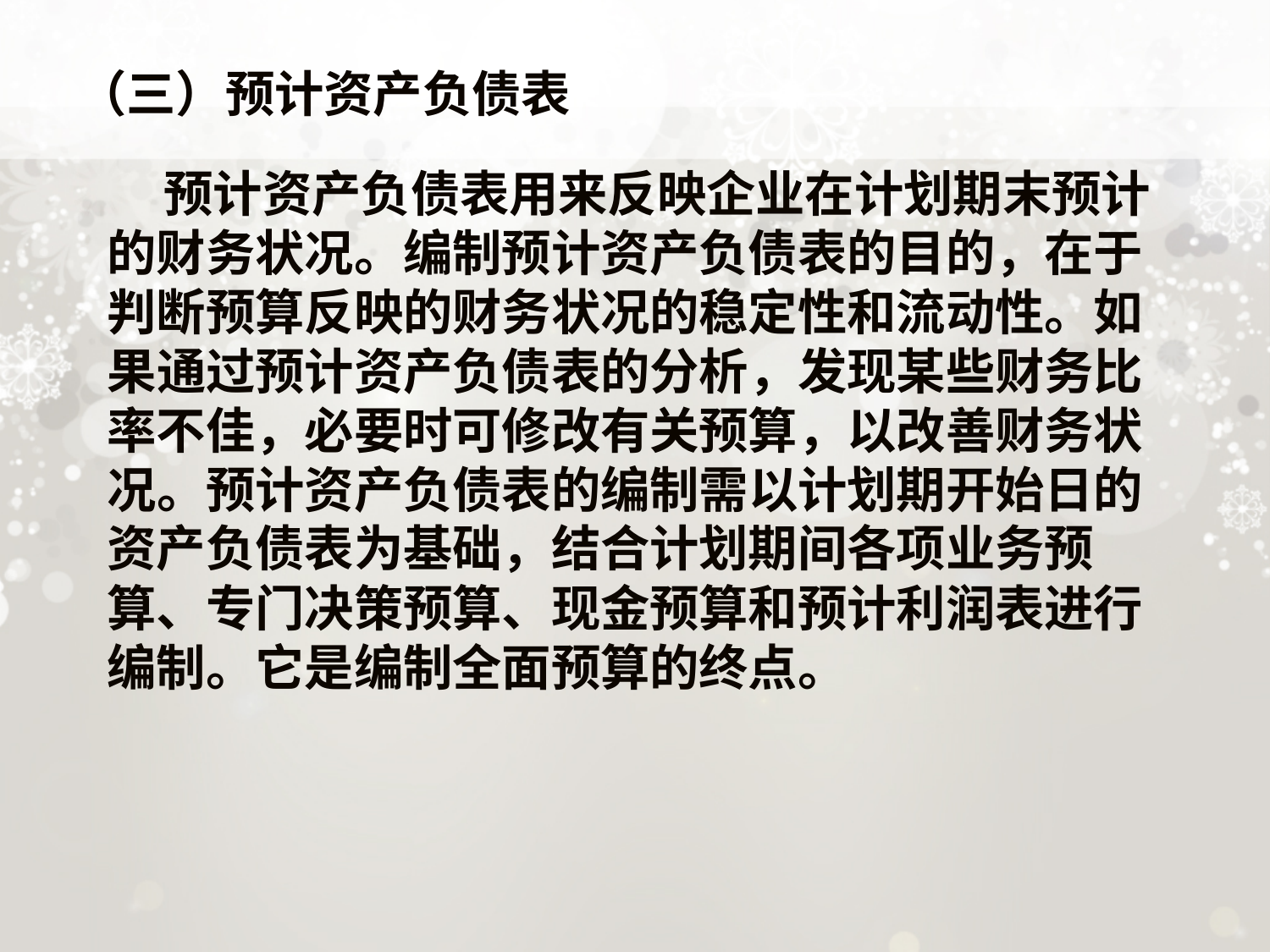

（三）预计资产负债表
    预计资产负债表用来反映企业在计划期末预计的财务状况。编制预计资产负债表的目的，在于判断预算反映的财务状况的稳定性和流动性。如果通过预计资产负债表的分析，发现某些财务比率不佳，必要时可修改有关预算，以改善财务状况。预计资产负债表的编制需以计划期开始日的资产负债表为基础，结合计划期间各项业务预算、专门决策预算、现金预算和预计利润表进行编制。它是编制全面预算的终点。